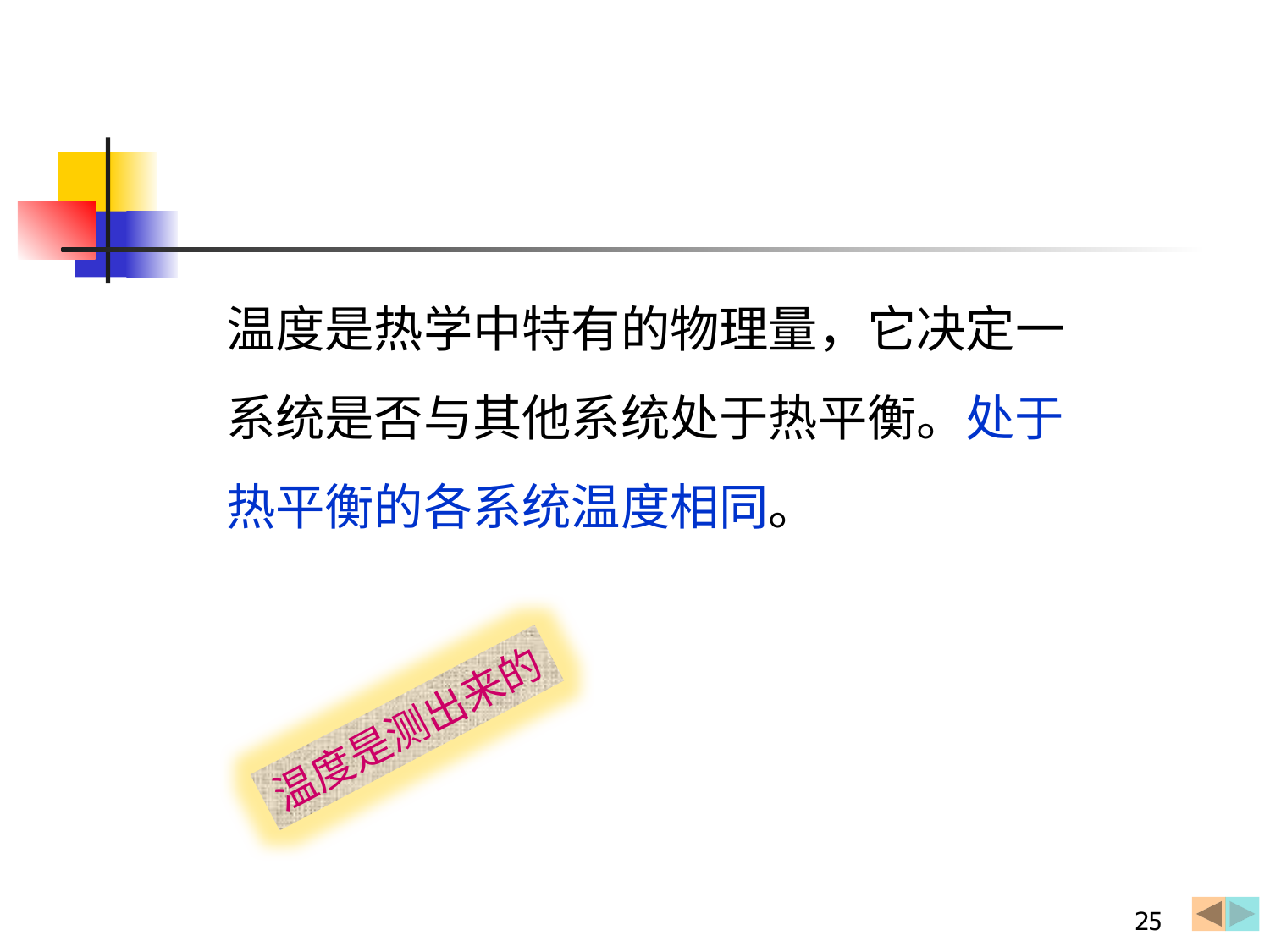

温度是热学中特有的物理量，它决定一
系统是否与其他系统处于热平衡。处于
热平衡的各系统温度相同。
温度是测出来的
25